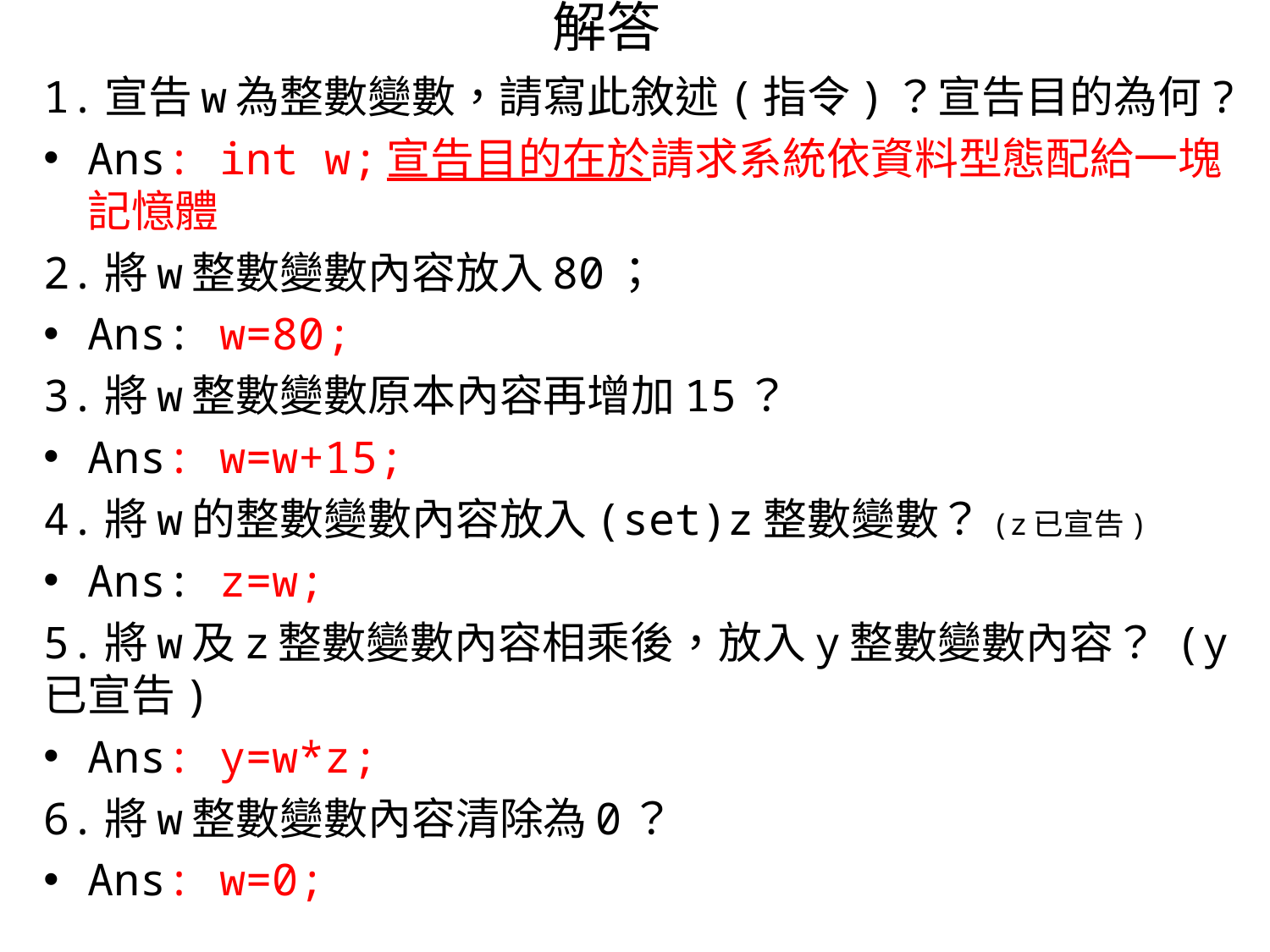

# 解答
1.宣告w為整數變數，請寫此敘述(指令)？宣告目的為何?
Ans: int w;宣告目的在於請求系統依資料型態配給一塊記憶體
2.將w整數變數內容放入80；
Ans: w=80;
3.將w整數變數原本內容再增加15？
Ans: w=w+15;
4.將w的整數變數內容放入(set)z整數變數？(z已宣告)
Ans: z=w;
5.將w及z整數變數內容相乘後，放入y整數變數內容？ (y已宣告)
Ans: y=w*z;
6.將w整數變數內容清除為0？
Ans: w=0;